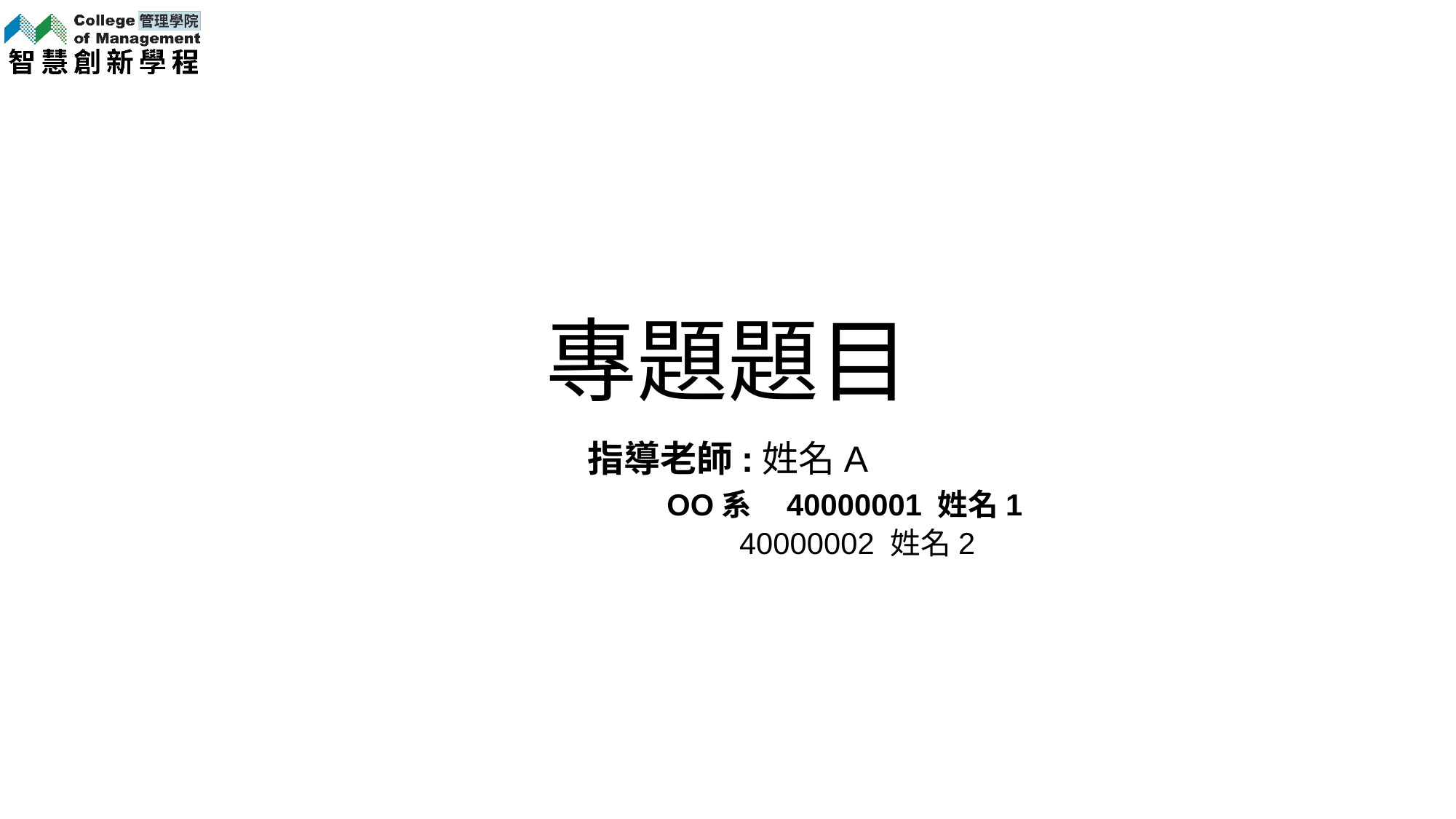

# 專題題目
指導老師:姓名A
                            OO系    40000001 姓名1
                               40000002 姓名2